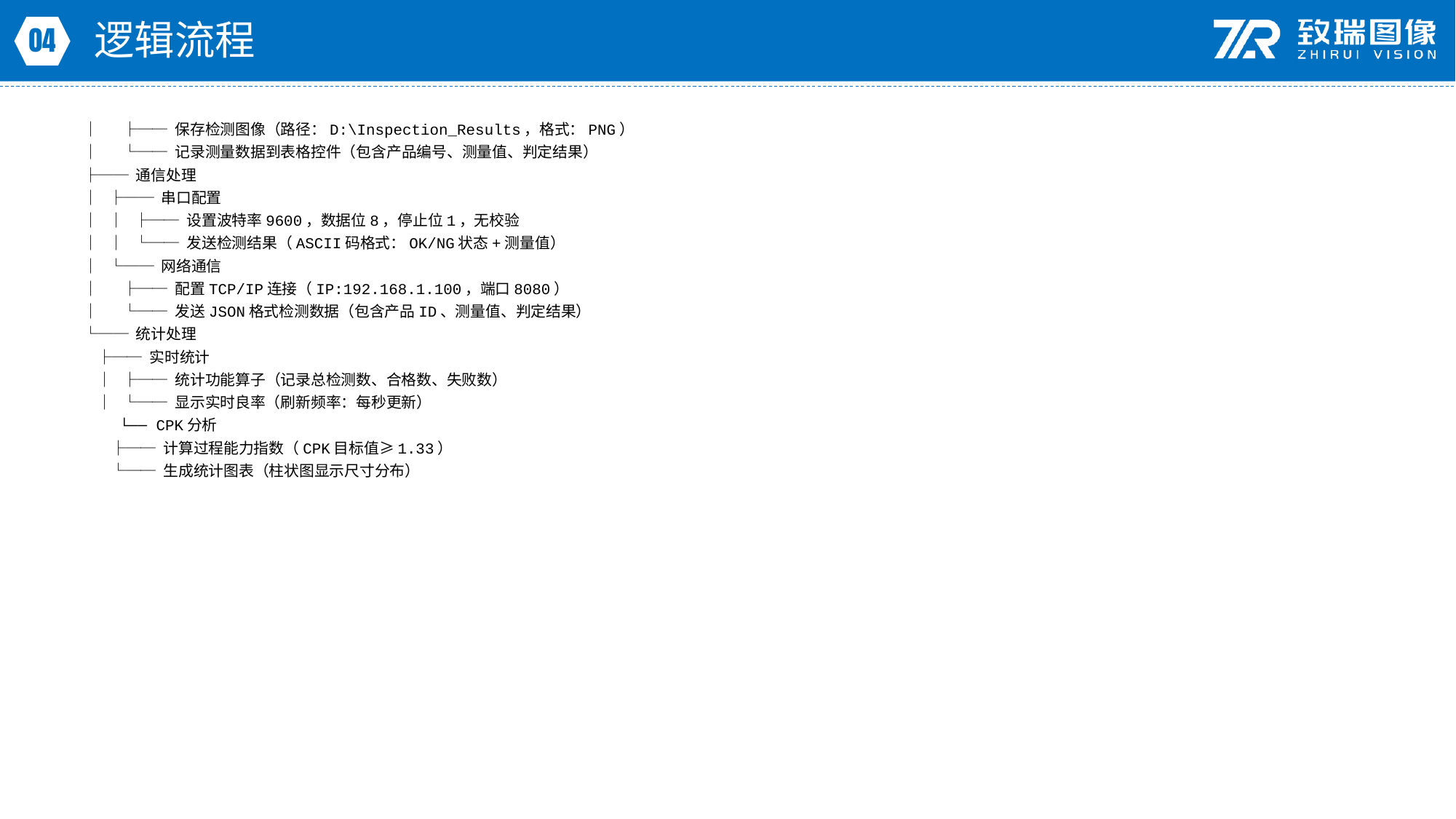

逻辑流程
04

│       ├── 保存检测图像（路径：D:\Inspection_Results，格式：PNG）
│       └── 记录测量数据到表格控件（包含产品编号、测量值、判定结果）
├── 通信处理
│   ├── 串口配置
│   │   ├── 设置波特率9600，数据位8，停止位1，无校验
│   │   └── 发送检测结果（ASCII码格式：OK/NG状态+测量值）
│   └── 网络通信
│       ├── 配置TCP/IP连接（IP:192.168.1.100，端口8080）
│       └── 发送JSON格式检测数据（包含产品ID、测量值、判定结果）
└── 统计处理
    ├── 实时统计
    │   ├── 统计功能算子（记录总检测数、合格数、失败数）
    │   └── 显示实时良率（刷新频率：每秒更新）
    └── CPK分析
        ├── 计算过程能力指数（CPK目标值≥1.33）
        └── 生成统计图表（柱状图显示尺寸分布）